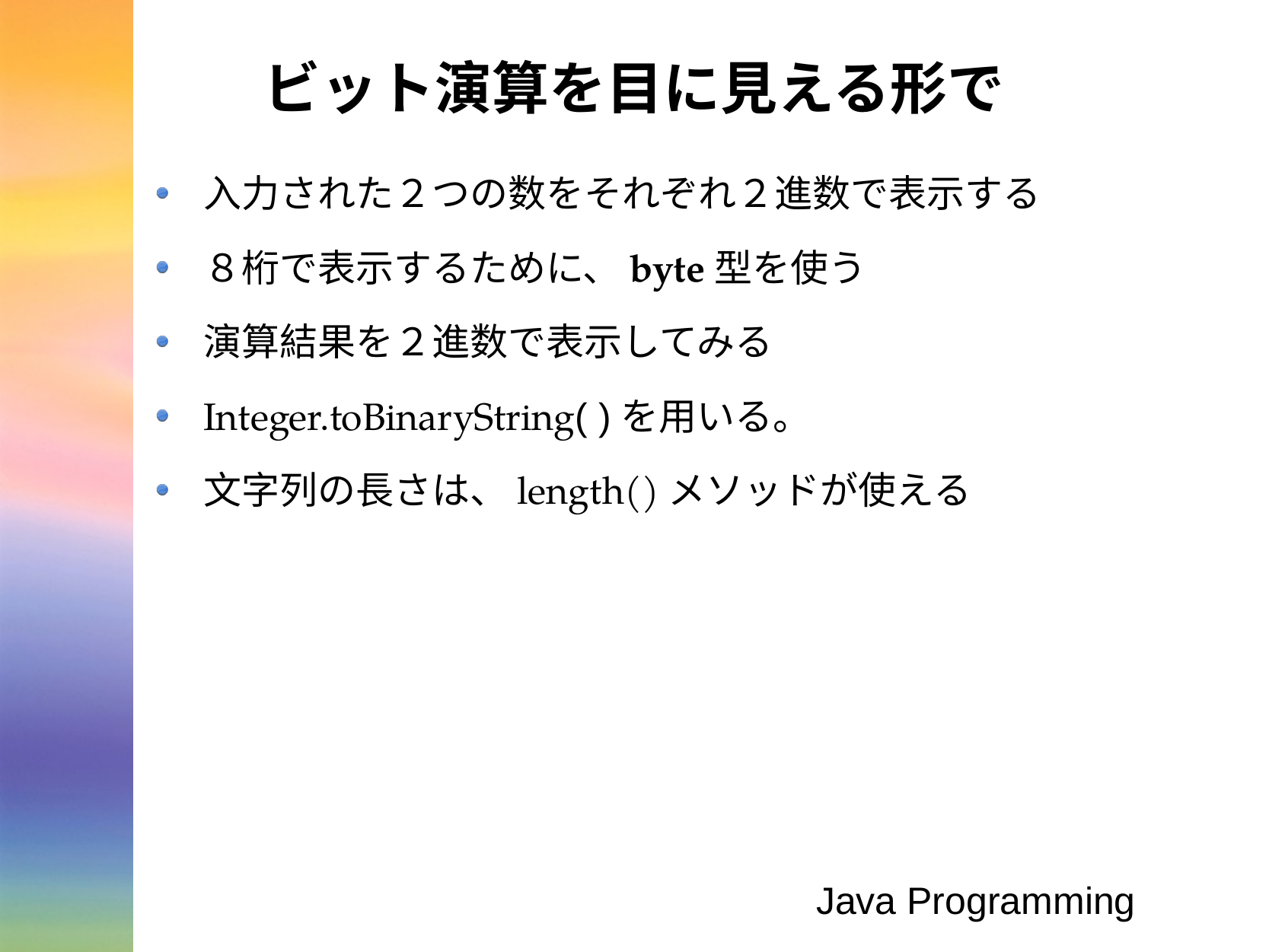

# ビット演算を目に見える形で
入力された２つの数をそれぞれ２進数で表示する
８桁で表示するために、byte型を使う
演算結果を２進数で表示してみる
Integer.toBinaryString( )を用いる。
文字列の長さは、length()メソッドが使える